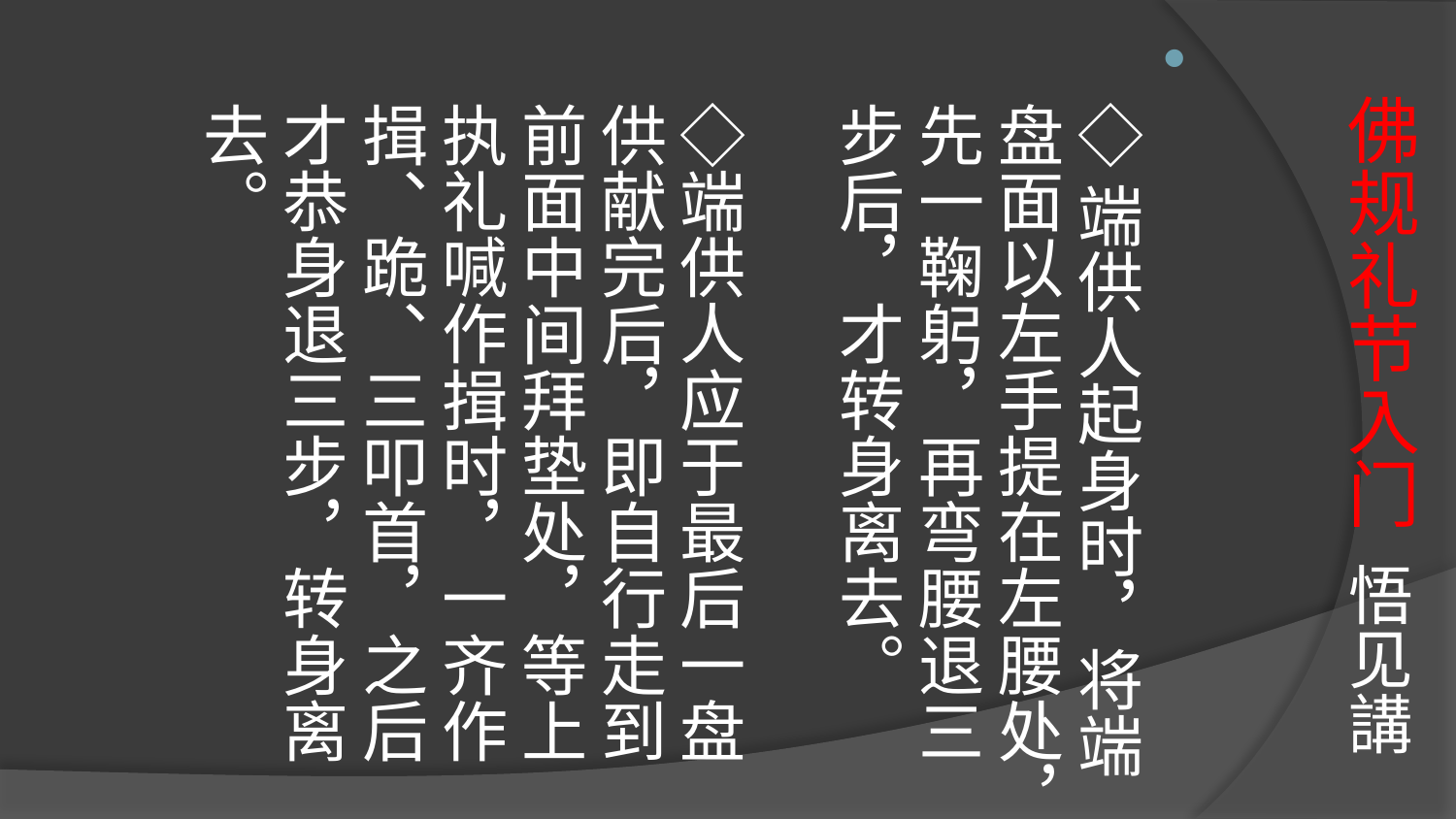

# 佛规礼节入门  悟见講
◇端供人起身时，将端盘面以左手提在左腰处，先一鞠躬，再弯腰退三步后，才转身离去。
◇端供人应于最后一盘供献完后，即自行走到前面中间拜垫处，等上执礼喊作揖时，一齐作揖、跪、三叩首，之后才恭身退三步，转身离 去。